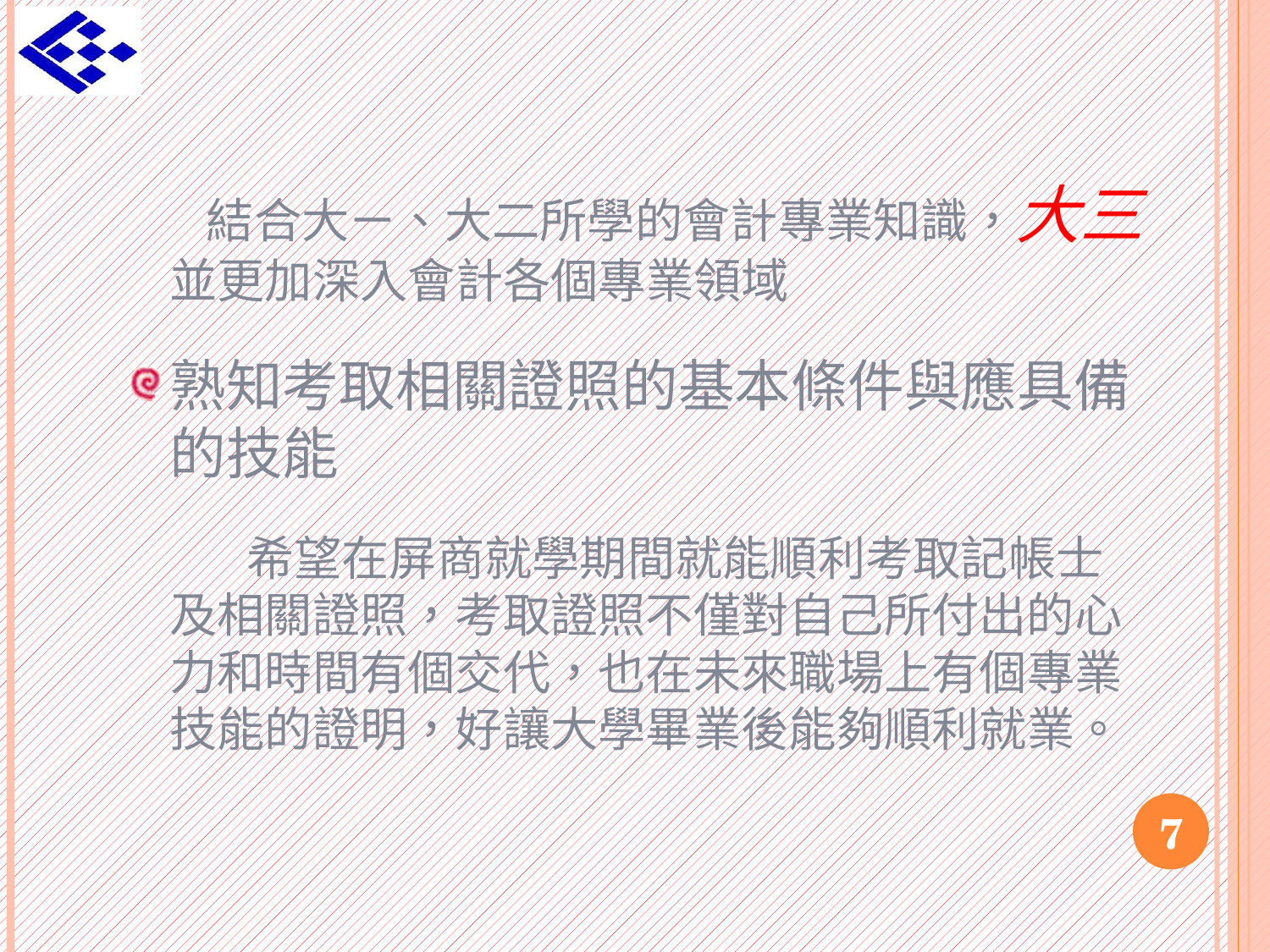

結合大ㄧ、大二所學的會計專業知識，大三並更加深入會計各個專業領域

熟知考取相關證照的基本條件與應具備的技能

           希望在屏商就學期間就能順利考取記帳士及相關證照，考取證照不僅對自己所付出的心力和時間有個交代，也在未來職場上有個專業技能的證明，好讓大學畢業後能夠順利就業。

7